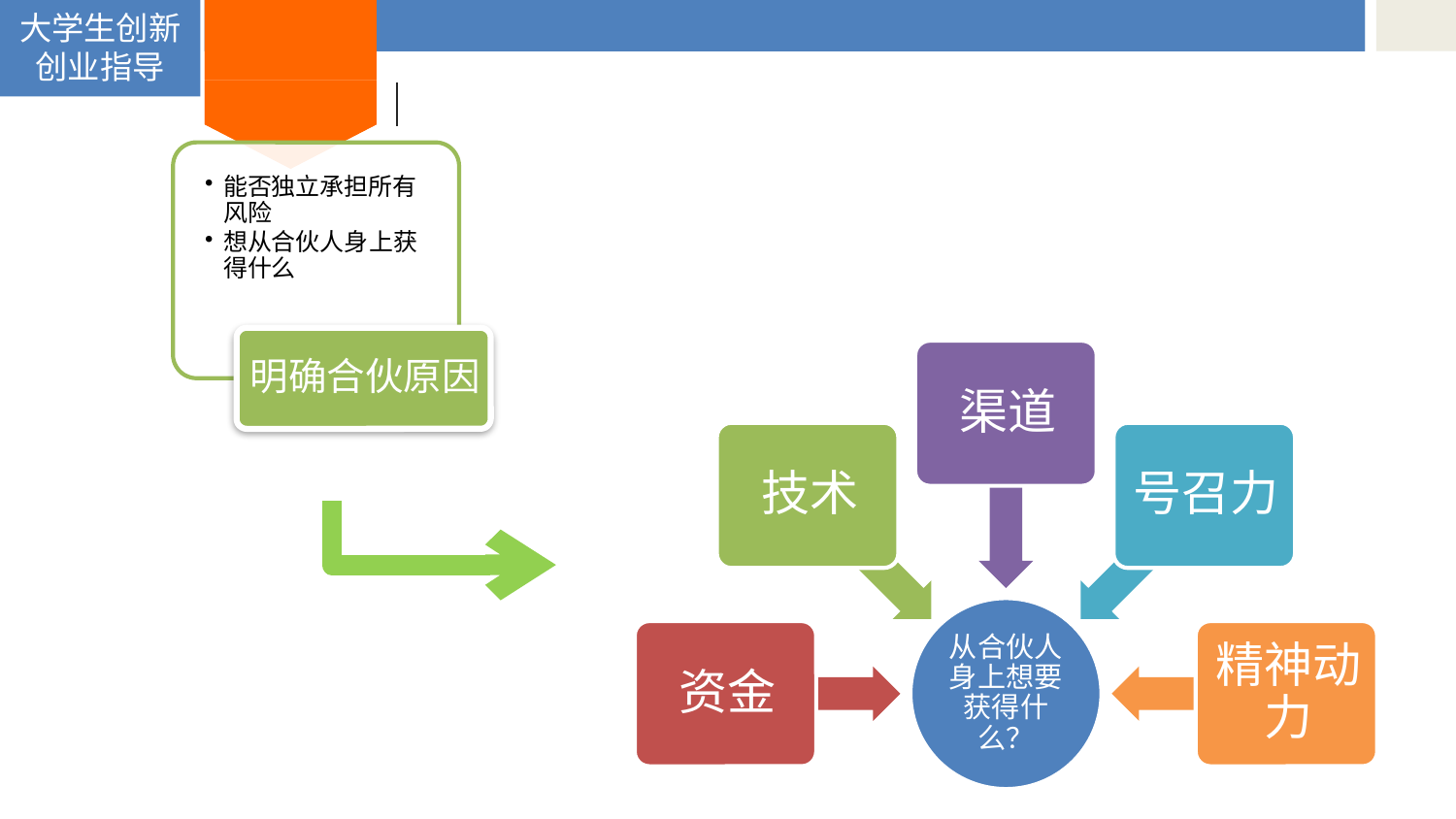

创新创业
10
大学生创新创业指导
能否独立承担所有风险
想从合伙人身上获得什么
明确合伙原因
从合伙人身上想要获得什么？
资金
技术
渠道
号召力
精神动力